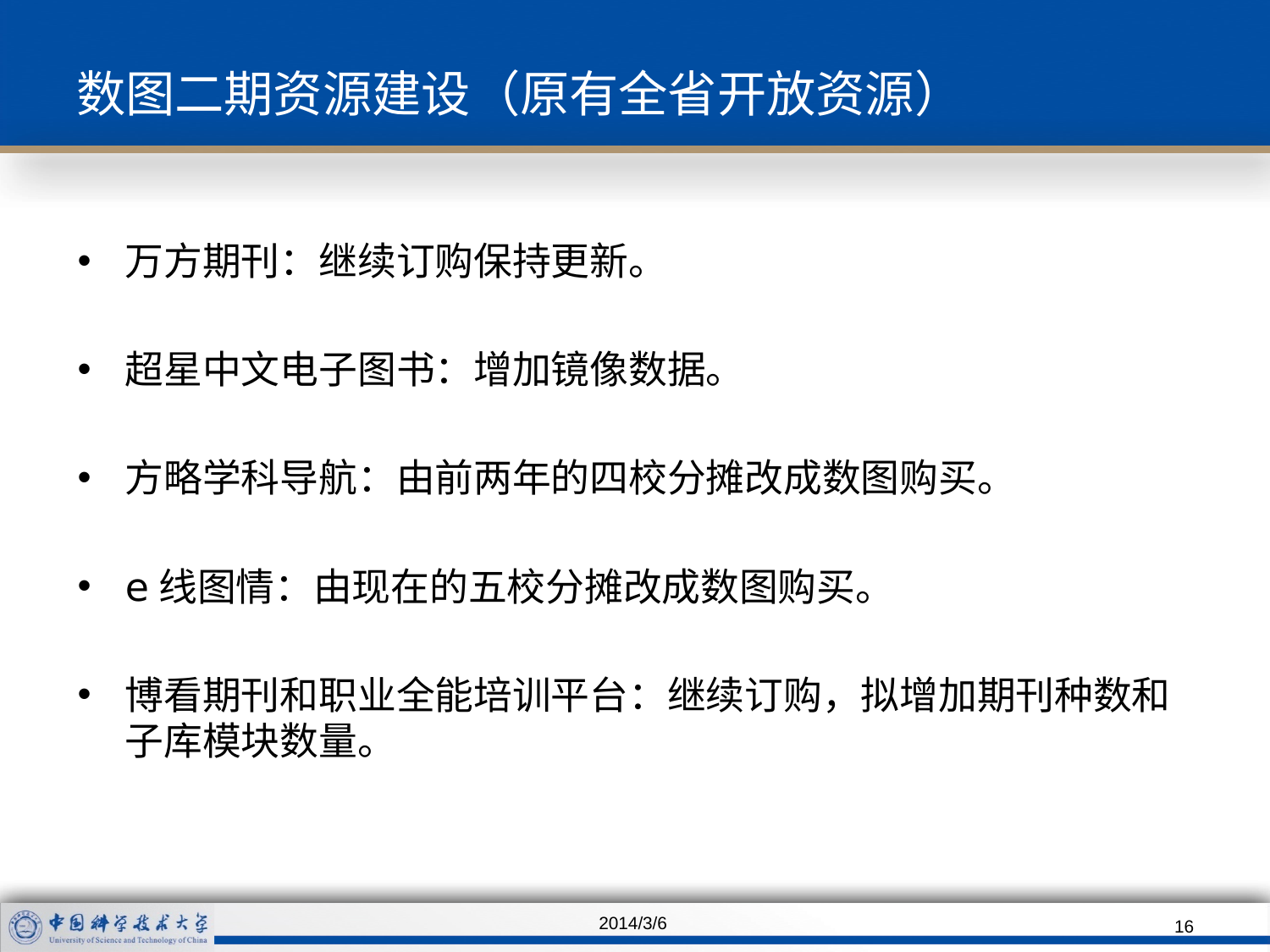

# 数图二期资源建设（原有全省开放资源）

万方期刊：继续订购保持更新。

超星中文电子图书：增加镜像数据。

方略学科导航：由前两年的四校分摊改成数图购买。

e线图情：由现在的五校分摊改成数图购买。

博看期刊和职业全能培训平台：继续订购，拟增加期刊种数和子库模块数量。
2014/3/6
16